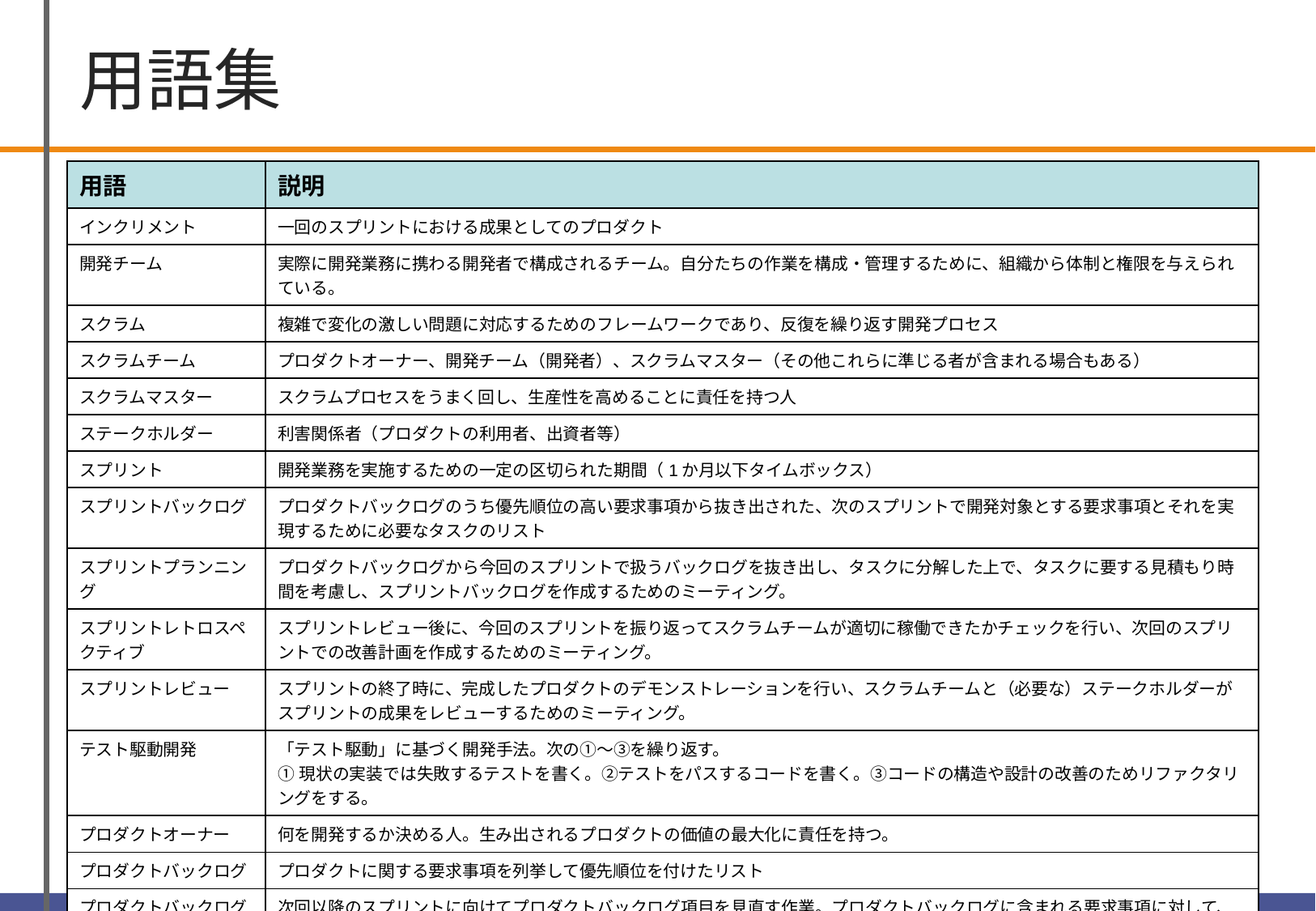

# 用語集
| 用語 | 説明 |
| --- | --- |
| インクリメント | 一回のスプリントにおける成果としてのプロダクト |
| 開発チーム | 実際に開発業務に携わる開発者で構成されるチーム。自分たちの作業を構成・管理するために、組織から体制と権限を与えられている。 |
| スクラム | 複雑で変化の激しい問題に対応するためのフレームワークであり、反復を繰り返す開発プロセス |
| スクラムチーム | プロダクトオーナー、開発チーム（開発者）、スクラムマスター（その他これらに準じる者が含まれる場合もある） |
| スクラムマスター | スクラムプロセスをうまく回し、生産性を高めることに責任を持つ人 |
| ステークホルダー | 利害関係者（プロダクトの利用者、出資者等） |
| スプリント | 開発業務を実施するための一定の区切られた期間（1か月以下タイムボックス） |
| スプリントバックログ | プロダクトバックログのうち優先順位の高い要求事項から抜き出された、次のスプリントで開発対象とする要求事項とそれを実現するために必要なタスクのリスト |
| スプリントプランニング | プロダクトバックログから今回のスプリントで扱うバックログを抜き出し、タスクに分解した上で、タスクに要する見積もり時間を考慮し、スプリントバックログを作成するためのミーティング。 |
| スプリントレトロスペクティブ | スプリントレビュー後に、今回のスプリントを振り返ってスクラムチームが適切に稼働できたかチェックを行い、次回のスプリントでの改善計画を作成するためのミーティング。 |
| スプリントレビュー | スプリントの終了時に、完成したプロダクトのデモンストレーションを行い、スクラムチームと（必要な）ステークホルダーがスプリントの成果をレビューするためのミーティング。 |
| テスト駆動開発 | 「テスト駆動」に基づく開発手法。次の①～③を繰り返す。 ①現状の実装では失敗するテストを書く。②テストをパスするコードを書く。③コードの構造や設計の改善のためリファクタリングをする。 |
| プロダクトオーナー | 何を開発するか決める人。生み出されるプロダクトの価値の最大化に責任を持つ。 |
| プロダクトバックログ | プロダクトに関する要求事項を列挙して優先順位を付けたリスト |
| プロダクトバックログ リファインメント | 次回以降のスプリントに向けてプロダクトバックログ項目を見直す作業。プロダクトバックログに含まれる要求事項に対して、詳細の追加、見積もり、並べ替えをする。 |
| リファクタリング | 設計変更や改造を行うことにより冗長となった開発済ソフトウェアにおいて、その機能やプログラム動作を変更することなくソースコードの内部構造を整理し、ソフトウェアの保守性などを向上させる作業。 |
21